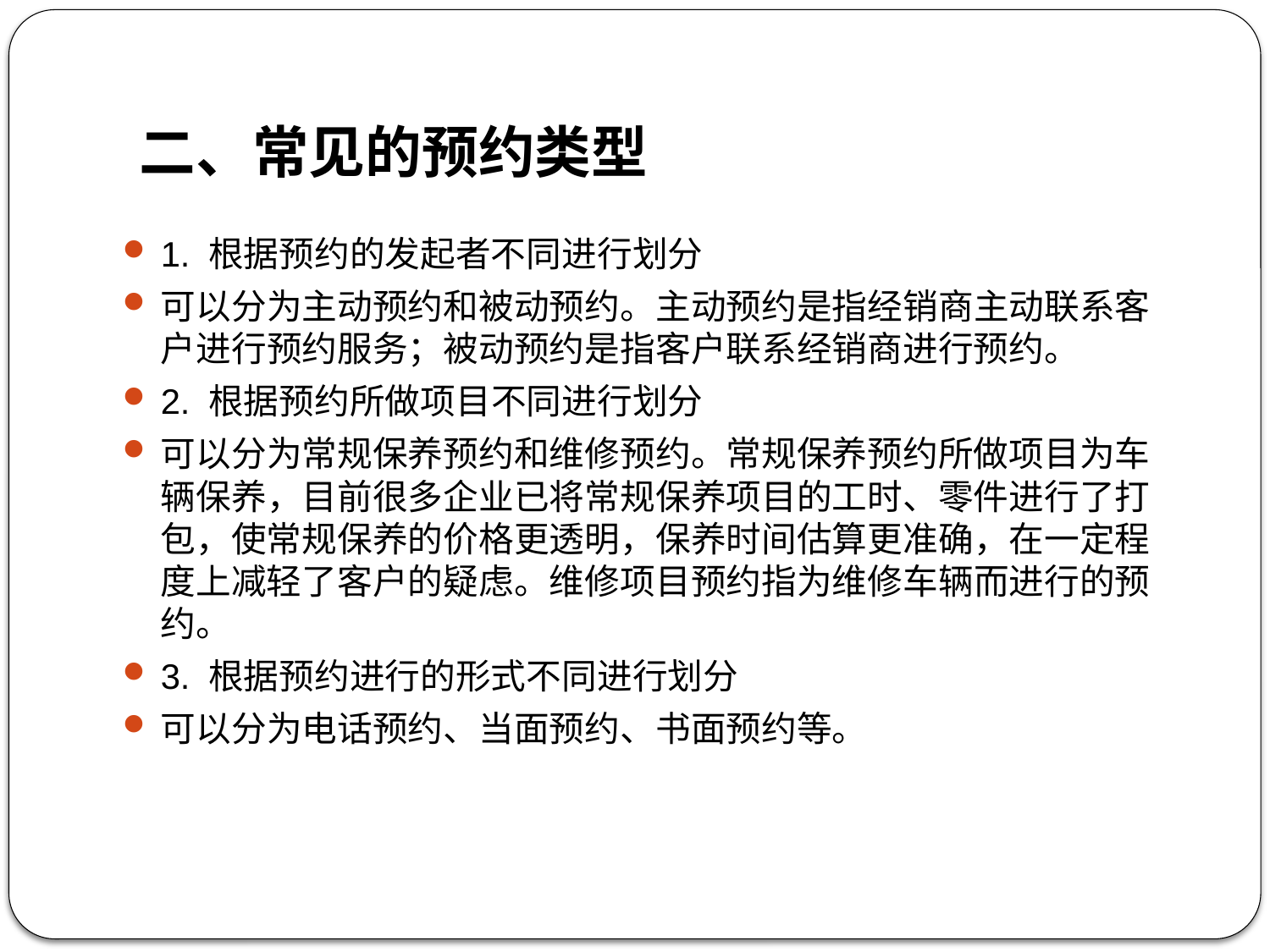

# 二、常见的预约类型
1. 根据预约的发起者不同进行划分
可以分为主动预约和被动预约。主动预约是指经销商主动联系客户进行预约服务；被动预约是指客户联系经销商进行预约。
2. 根据预约所做项目不同进行划分
可以分为常规保养预约和维修预约。常规保养预约所做项目为车辆保养，目前很多企业已将常规保养项目的工时、零件进行了打包，使常规保养的价格更透明，保养时间估算更准确，在一定程度上减轻了客户的疑虑。维修项目预约指为维修车辆而进行的预约。
3. 根据预约进行的形式不同进行划分
可以分为电话预约、当面预约、书面预约等。